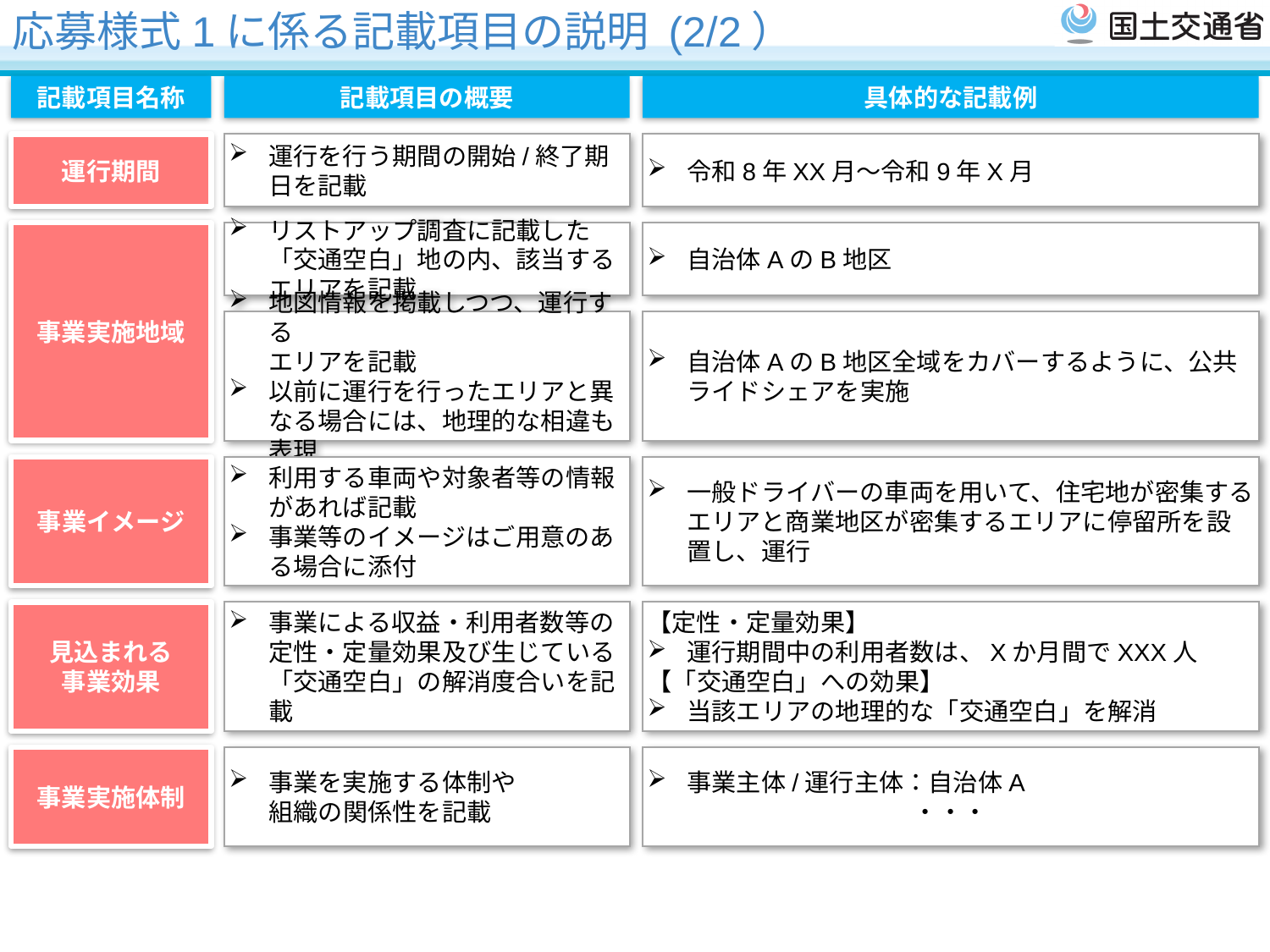

応募様式1に係る記載項目の説明 (2/2）
記載項目名称
記載項目の概要
具体的な記載例
運行期間
運行を行う期間の開始/終了期日を記載
令和8年XX月～令和9年X月
事業実施地域
リストアップ調査に記載した「交通空白」地の内、該当するエリアを記載
自治体AのB地区
地図情報を掲載しつつ、運行する
エリアを記載
以前に運行を行ったエリアと異なる場合には、地理的な相違も表現
自治体AのB地区全域をカバーするように、公共ライドシェアを実施
事業イメージ
利用する車両や対象者等の情報があれば記載
事業等のイメージはご用意のある場合に添付
一般ドライバーの車両を用いて、住宅地が密集するエリアと商業地区が密集するエリアに停留所を設置し、運行
見込まれる
事業効果
事業による収益・利用者数等の定性・定量効果及び生じている「交通空白」の解消度合いを記載
【定性・定量効果】
運行期間中の利用者数は、Xか月間でXXX人
【「交通空白」への効果】
当該エリアの地理的な「交通空白」を解消
事業主体/運行主体：自治体A
・・・
事業実施体制
事業を実施する体制や
組織の関係性を記載